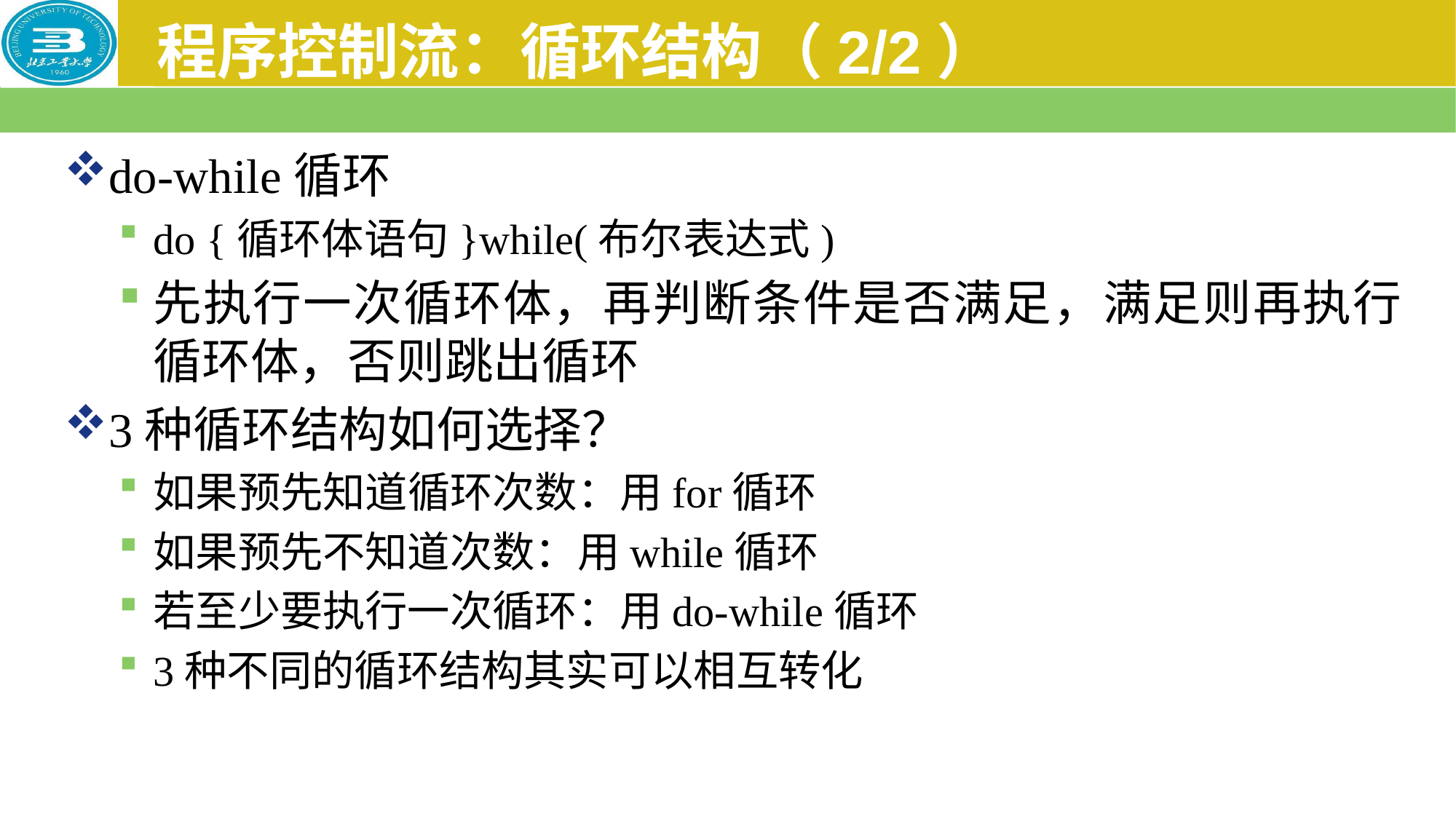

# 程序控制流：循环结构（2/2）
do-while循环
do {循环体语句}while(布尔表达式)
先执行一次循环体，再判断条件是否满足，满足则再执行循环体，否则跳出循环
3种循环结构如何选择？
如果预先知道循环次数：用for循环
如果预先不知道次数：用while循环
若至少要执行一次循环：用do-while循环
3种不同的循环结构其实可以相互转化